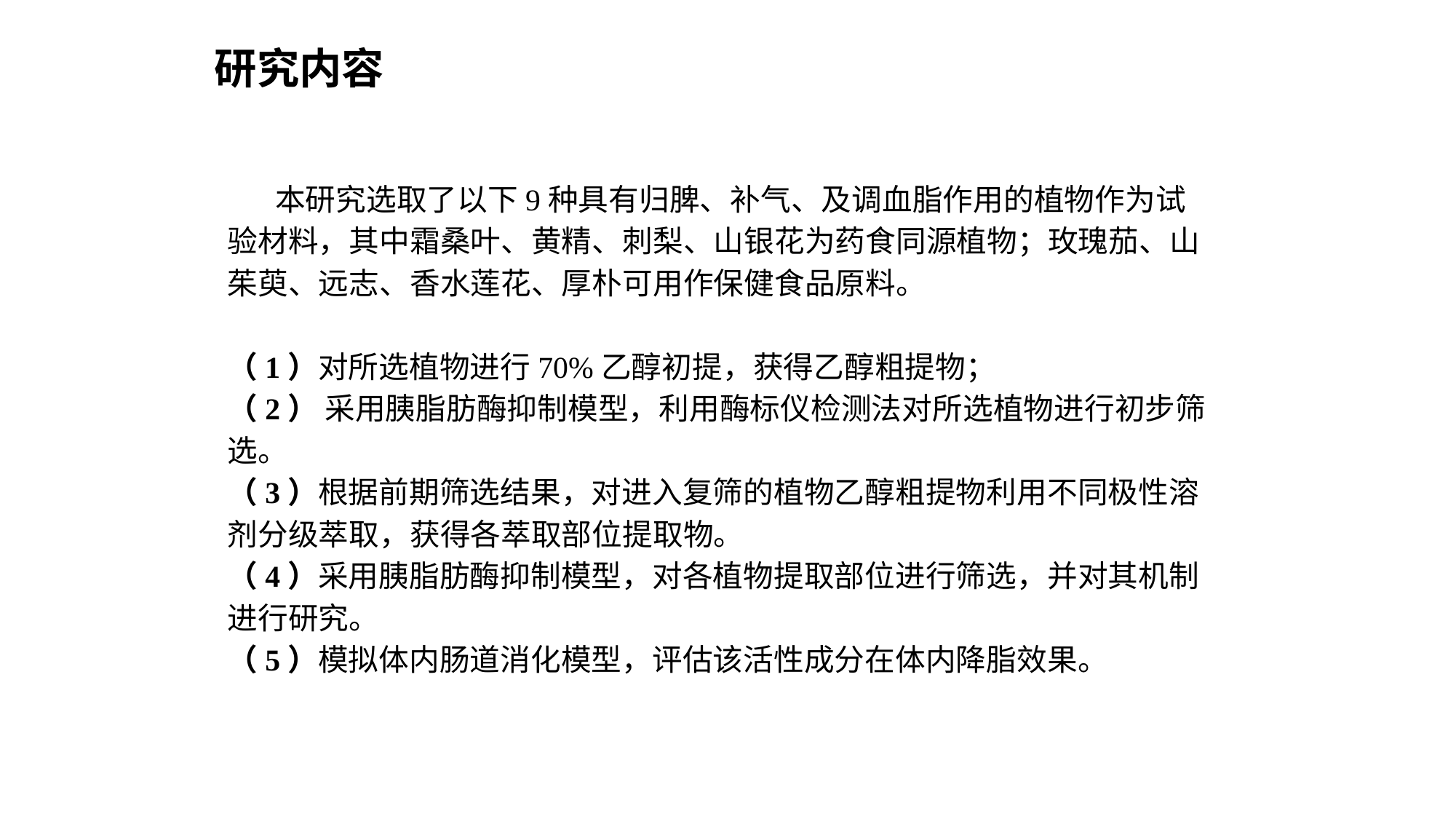

# 研究内容
      本研究选取了以下9种具有归脾、补气、及调血脂作用的植物作为试验材料，其中霜桑叶、黄精、刺梨、山银花为药食同源植物；玫瑰茄、山茱萸、远志、香水莲花、厚朴可用作保健食品原料。

（1）对所选植物进行70%乙醇初提，获得乙醇粗提物；
（2） 采用胰脂肪酶抑制模型，利用酶标仪检测法对所选植物进行初步筛选。
（3）根据前期筛选结果，对进入复筛的植物乙醇粗提物利用不同极性溶剂分级萃取，获得各萃取部位提取物。
（4）采用胰脂肪酶抑制模型，对各植物提取部位进行筛选，并对其机制进行研究。
（5）模拟体内肠道消化模型，评估该活性成分在体内降脂效果。